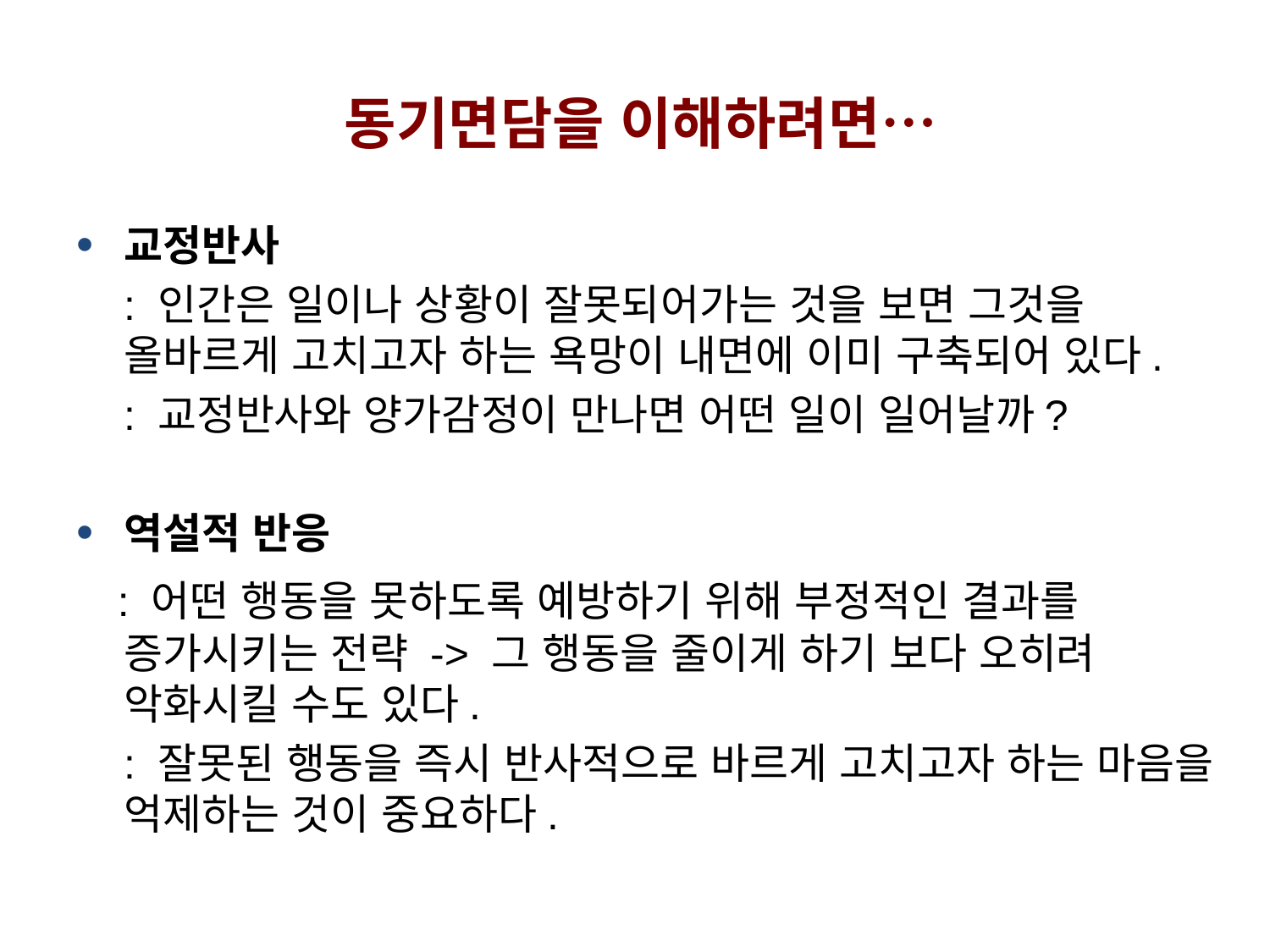

동기면담을 이해하려면…
교정반사
    : 인간은 일이나 상황이 잘못되어가는 것을 보면 그것을 올바르게 고치고자 하는 욕망이 내면에 이미 구축되어 있다.
    : 교정반사와 양가감정이 만나면 어떤 일이 일어날까?

역설적 반응
   : 어떤 행동을 못하도록 예방하기 위해 부정적인 결과를 증가시키는 전략 -> 그 행동을 줄이게 하기 보다 오히려 악화시킬 수도 있다.
    : 잘못된 행동을 즉시 반사적으로 바르게 고치고자 하는 마음을 억제하는 것이 중요하다.